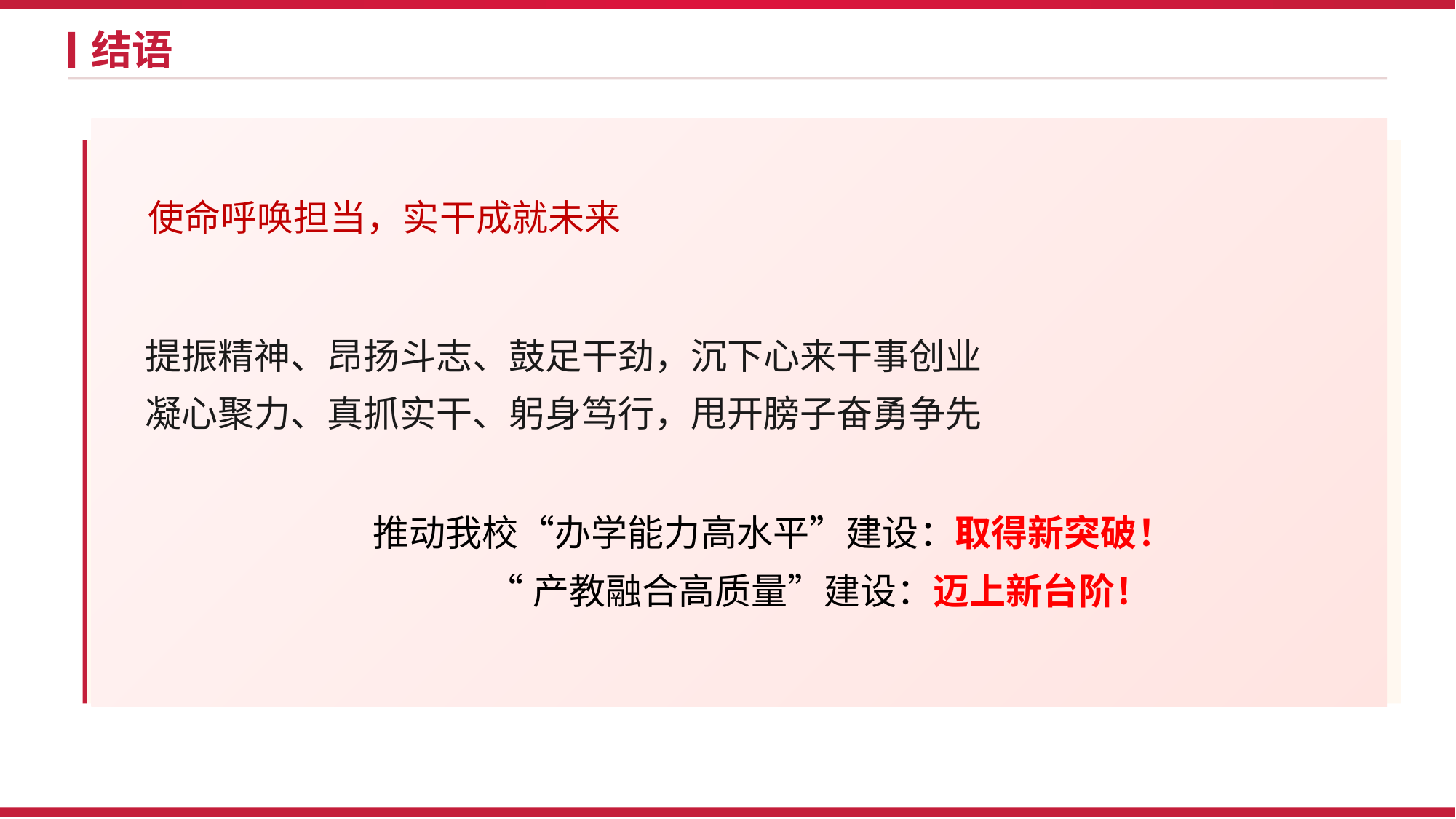

结语

使命呼唤担当，实干成就未来

 提振精神、昂扬斗志、鼓足干劲，沉下心来干事创业
 凝心聚力、真抓实干、躬身笃行，甩开膀子奋勇争先
推动我校“办学能力高水平”建设：取得新突破！
              “产教融合高质量”建设：迈上新台阶！